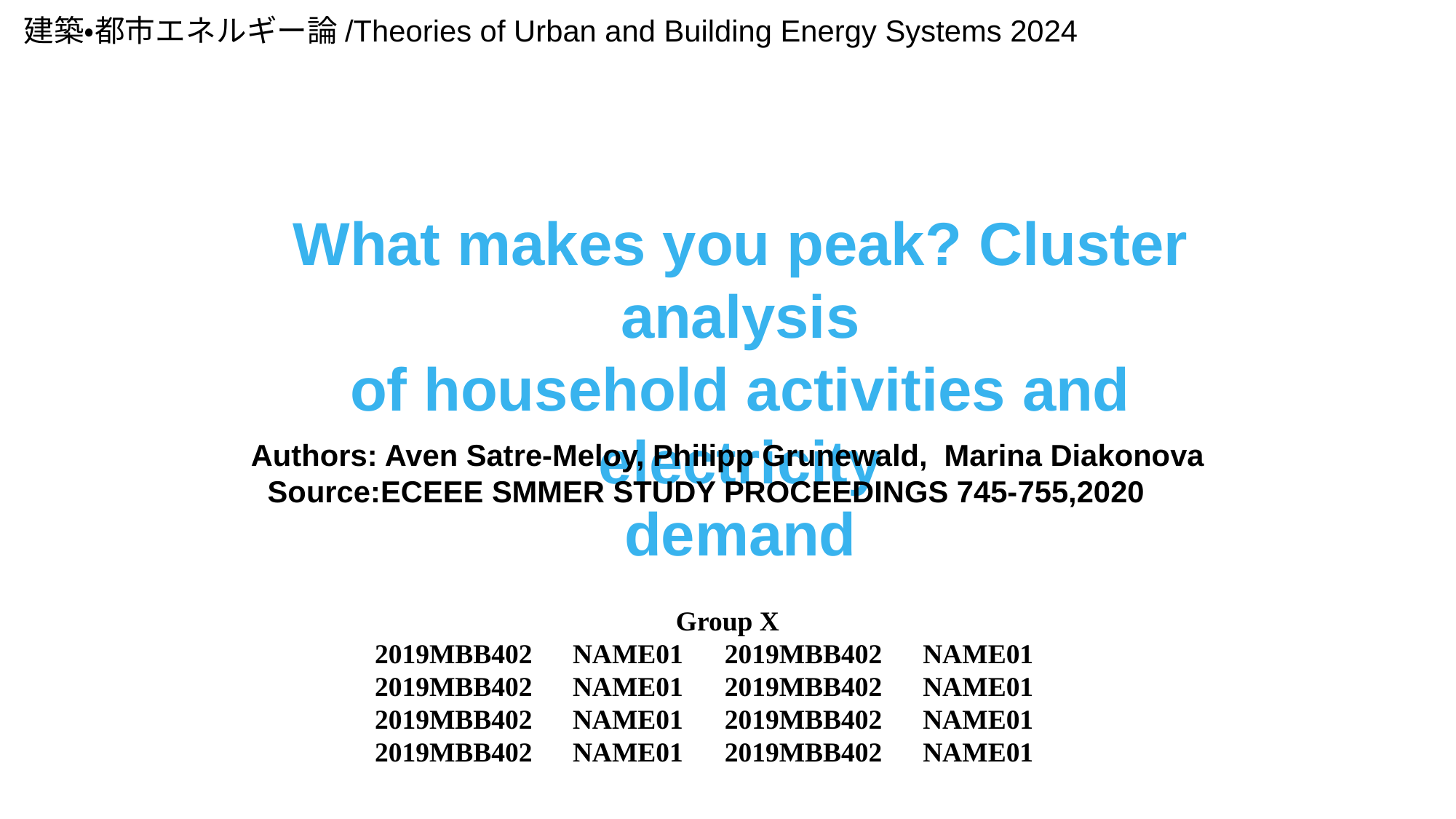

建築・都市エネルギー論/Theories of Urban and Building Energy Systems 2024
What makes you peak? Cluster analysis
of household activities and electricity
demand
Authors: Aven Satre-Meloy, Philipp Grunewald,  Marina Diakonova
  Source:ECEEE SMMER STUDY PROCEEDINGS 745-755,2020

Group X
2019MBB402　NAME01      2019MBB402　NAME01
2019MBB402　NAME01      2019MBB402　NAME01
2019MBB402　NAME01      2019MBB402　NAME01
2019MBB402　NAME01      2019MBB402　NAME01